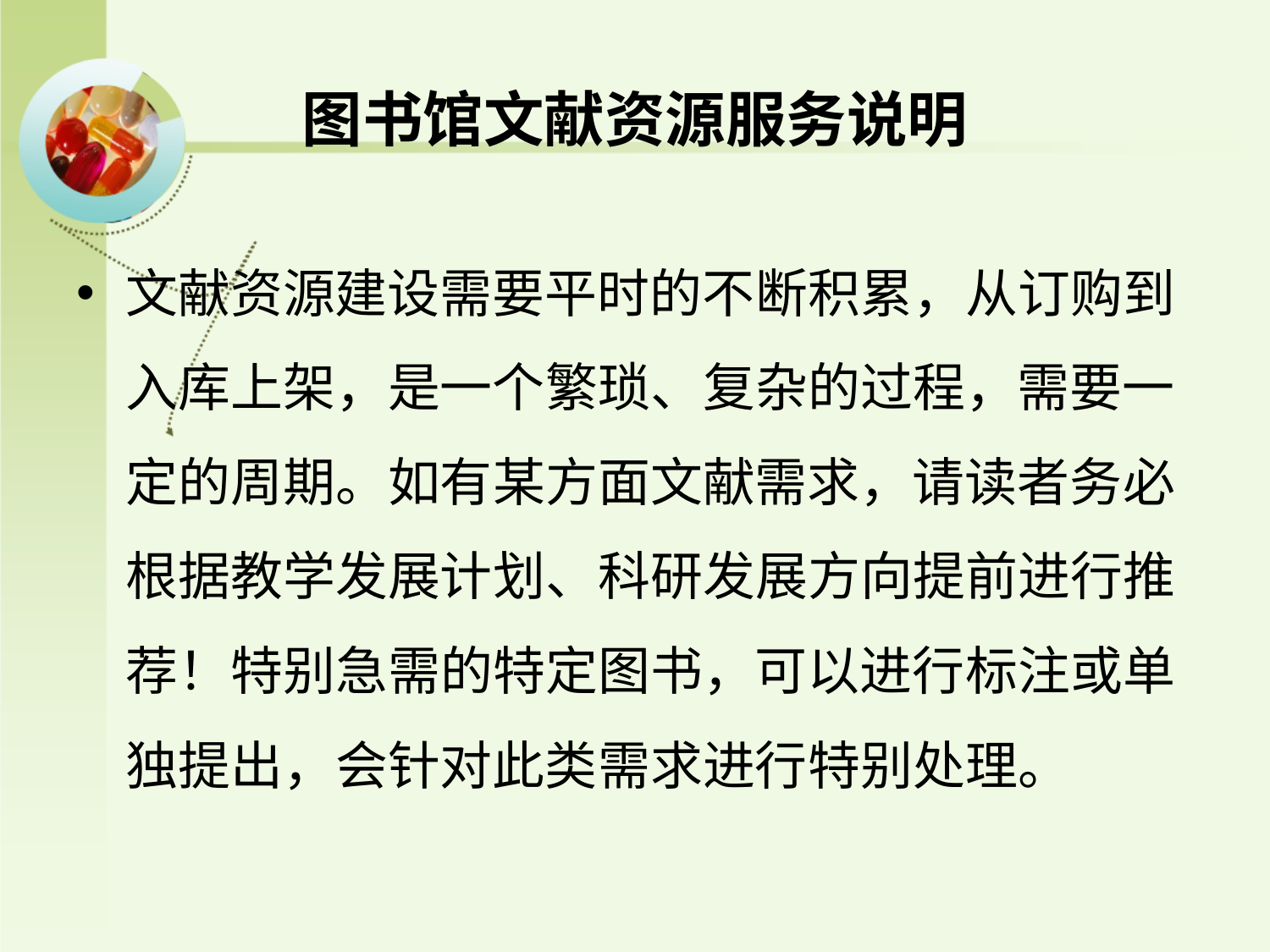

# 图书馆文献资源服务说明
文献资源建设需要平时的不断积累，从订购到入库上架，是一个繁琐、复杂的过程，需要一定的周期。如有某方面文献需求，请读者务必根据教学发展计划、科研发展方向提前进行推荐！特别急需的特定图书，可以进行标注或单独提出，会针对此类需求进行特别处理。